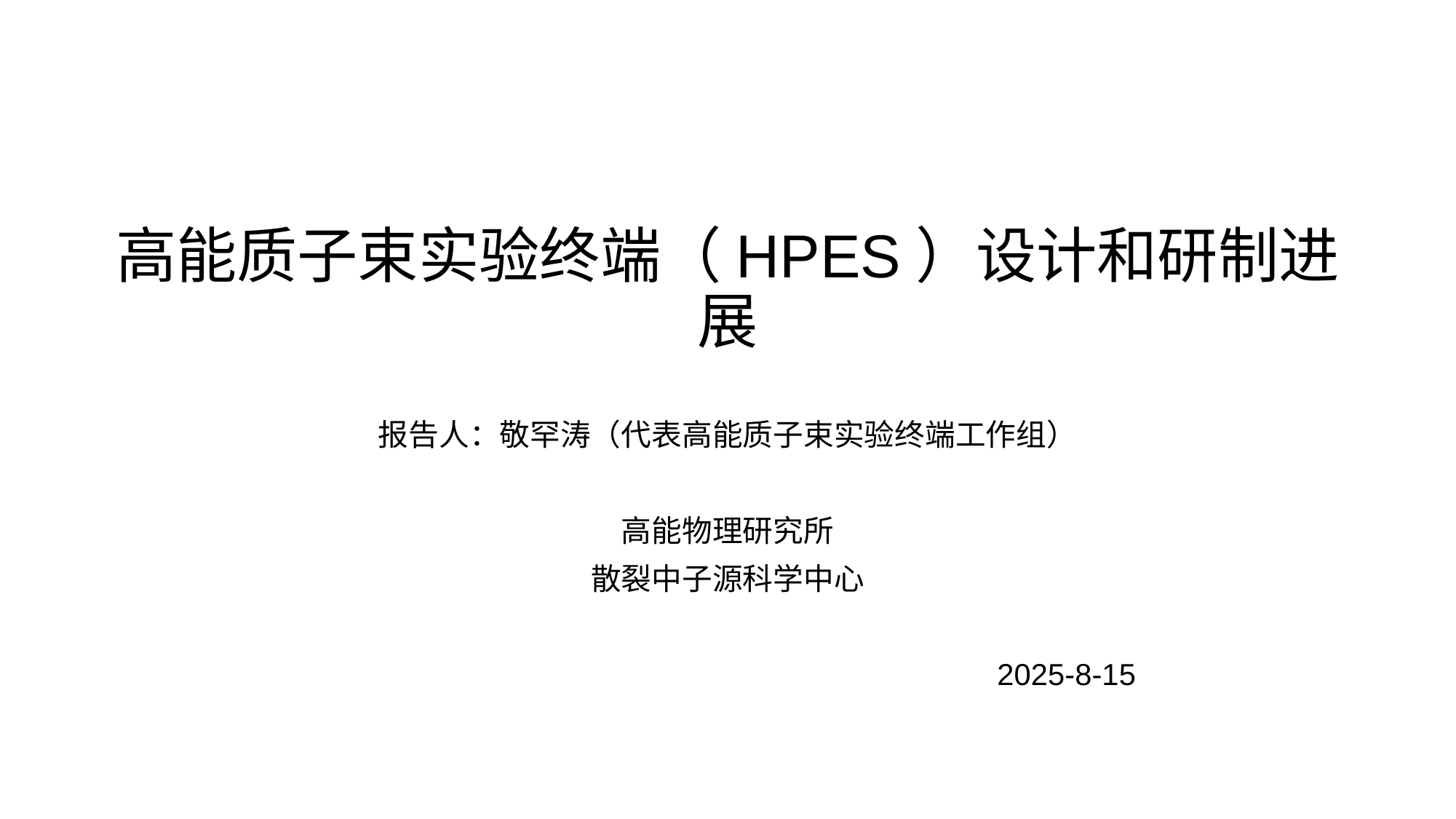

# 高能质子束实验终端（HPES）设计和研制进展
报告人：敬罕涛（代表高能质子束实验终端工作组）

高能物理研究所
散裂中子源科学中心

                                                                                 2025-8-15